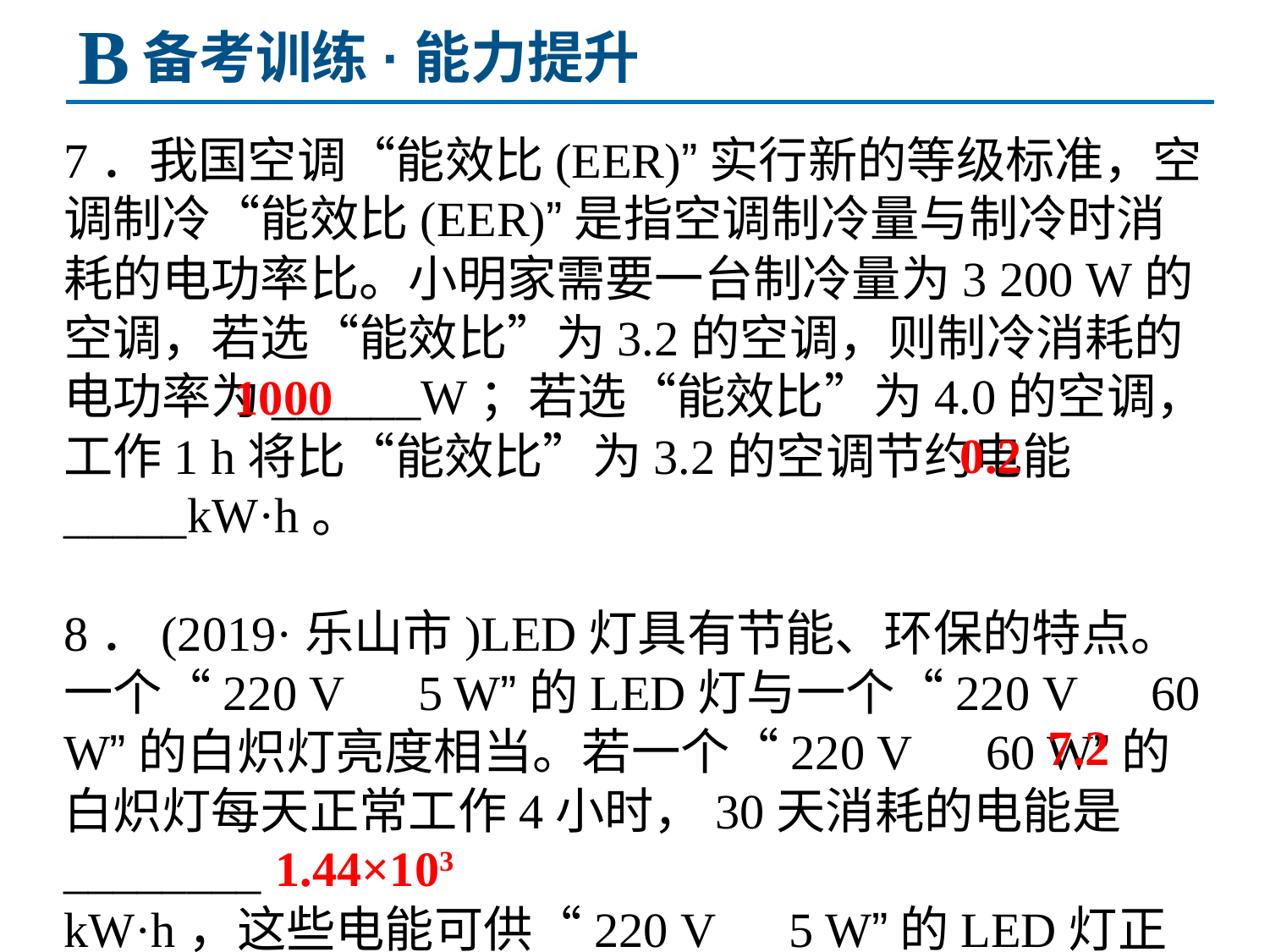

B
备考训练·能力提升
7．我国空调“能效比(EER)”实行新的等级标准，空调制冷“能效比(EER)”是指空调制冷量与制冷时消耗的电功率比。小明家需要一台制冷量为3 200 W的空调，若选“能效比”为3.2的空调，则制冷消耗的电功率为______W；若选“能效比”为4.0的空调，工作1 h将比“能效比”为3.2的空调节约电能_____kW·h。

8．(2019·乐山市)LED灯具有节能、环保的特点。一个“220 V　5 W”的LED灯与一个“220 V　60 W”的白炽灯亮度相当。若一个“220 V　60 W”的白炽灯每天正常工作4小时，30天消耗的电能是________
kW·h，这些电能可供“220 V　5 W”的LED灯正常工作________________小时。
1000
0.2
7.2
1.44×103